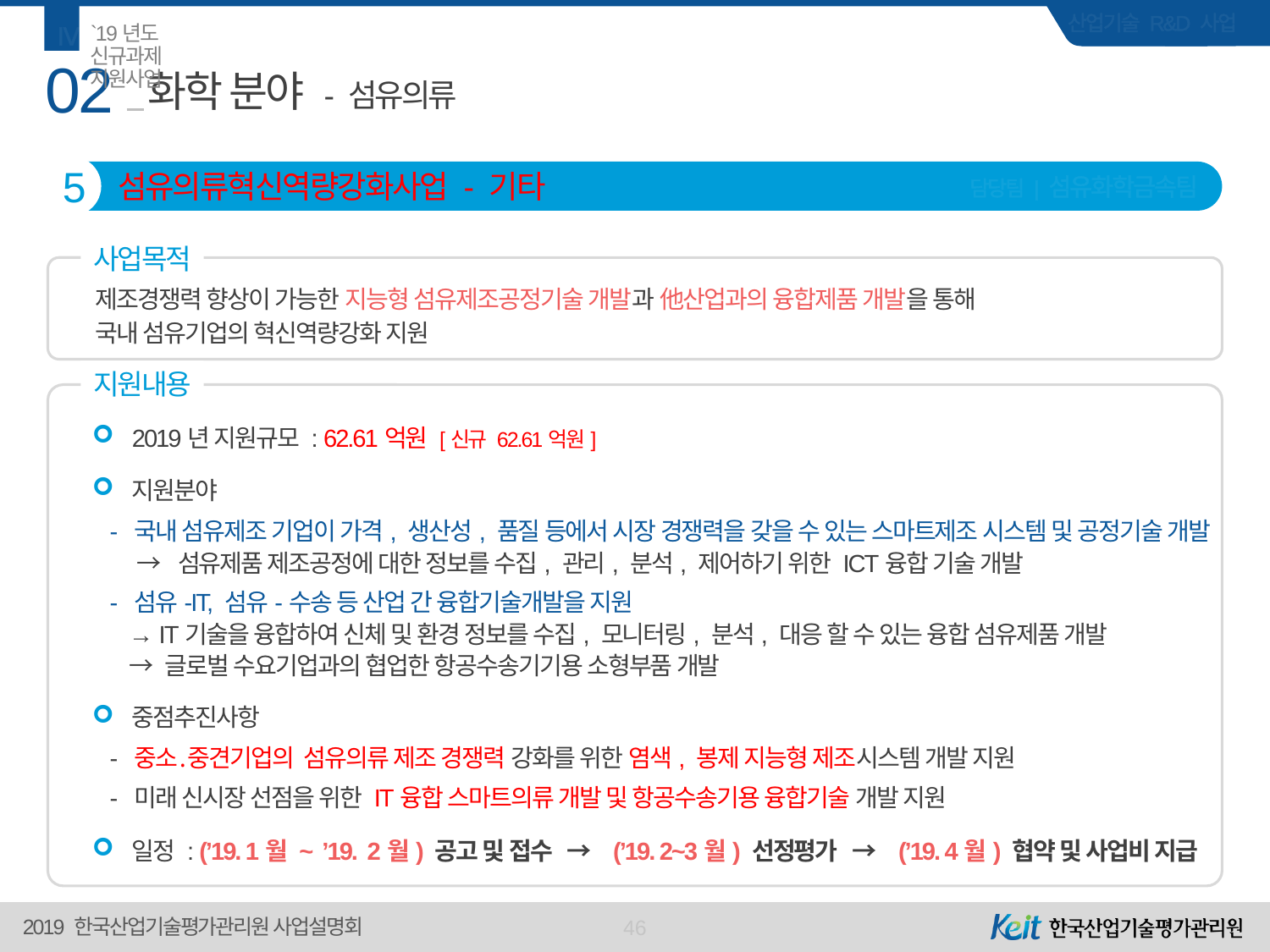

Ⅳ
`19년도 신규과제 지원사업
02
# 화학 분야 - 섬유의류
5
섬유의류혁신역량강화사업 - 기타
담당팀 | 섬유화학금속팀
사업목적

제조경쟁력 향상이 가능한 지능형 섬유제조공정기술 개발과 他산업과의 융합제품 개발을 통해
국내 섬유기업의 혁신역량강화 지원
지원내용

2019년 지원규모 : 62.61억원 [신규 62.61억원]

지원분야
   -  국내 섬유제조 기업이 가격, 생산성, 품질 등에서 시장 경쟁력을 갖을 수 있는 스마트제조 시스템 및 공정기술 개발
        →  섬유제품 제조공정에 대한 정보를 수집, 관리, 분석, 제어하기 위한 ICT융합 기술 개발
   -  섬유-IT, 섬유-수송 등 산업 간 융합기술개발을 지원
       → IT기술을 융합하여 신체 및 환경 정보를 수집, 모니터링, 분석, 대응 할 수 있는 융합 섬유제품 개발
       → 글로벌 수요기업과의 협업한 항공수송기기용 소형부품 개발

중점추진사항
   -  중소․중견기업의  섬유의류 제조 경쟁력 강화를 위한 염색, 봉제 지능형 제조시스템 개발 지원
   -  미래 신시장 선점을 위한 IT융합 스마트의류 개발 및 항공수송기용 융합기술 개발 지원

일정 : (’19. 1월 ~  ’19.  2월) 공고 및 접수   →   (’19. 2~3월) 선정평가   →   (’19. 4월) 협약 및 사업비 지급
46